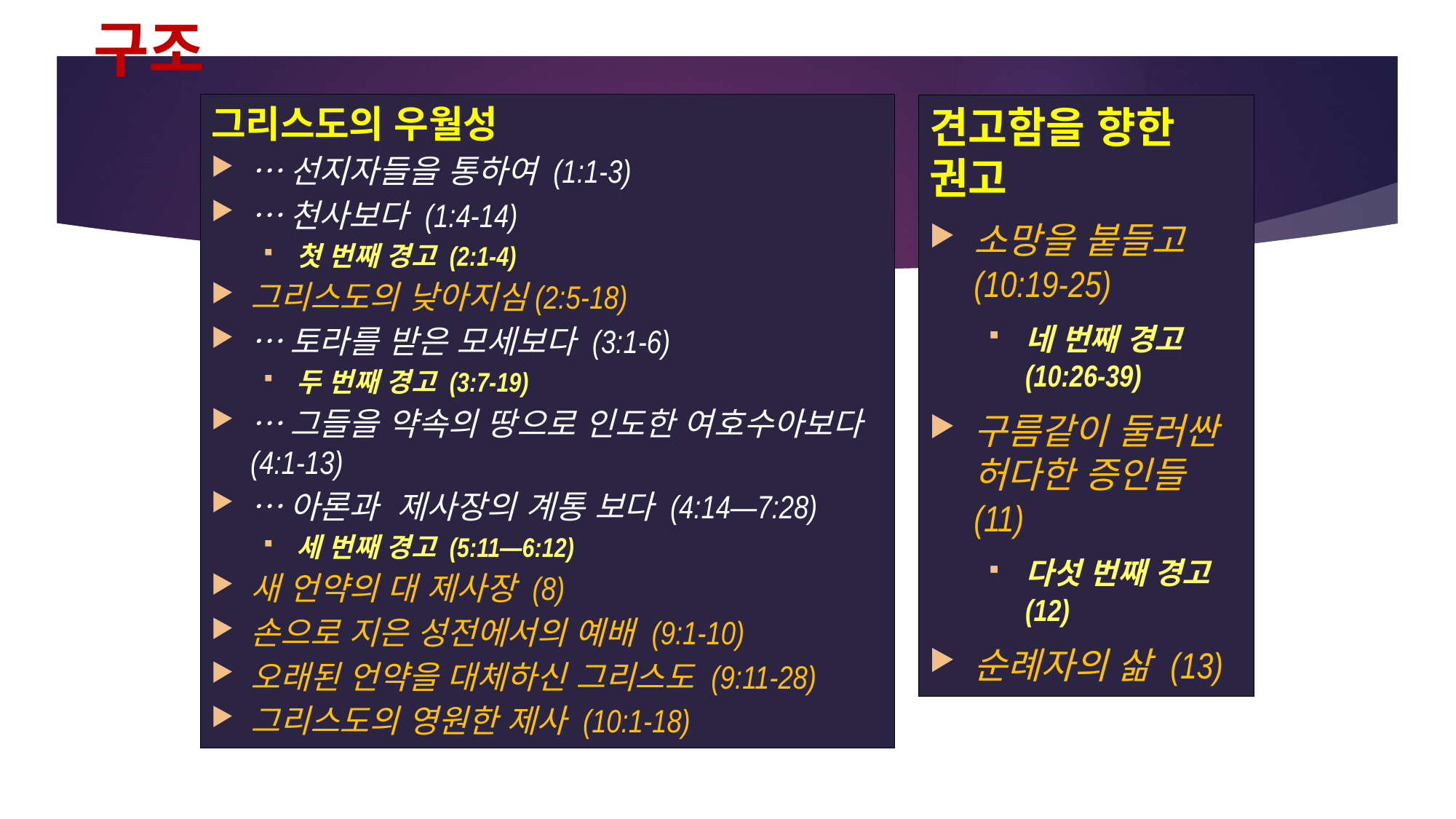

# 구조
solemn warning
그리스도의 우월성
…선지자들을 통하여 (1:1-3)
…천사보다 (1:4-14)
첫 번째 경고 (2:1-4)
그리스도의 낮아지심(2:5-18)
…토라를 받은 모세보다 (3:1-6)
두 번째 경고 (3:7-19)
…그들을 약속의 땅으로 인도한 여호수아보다 (4:1-13)
…아론과  제사장의 계통 보다 (4:14—7:28)
세 번째 경고 (5:11—6:12)
새 언약의 대 제사장 (8)
손으로 지은 성전에서의 예배 (9:1-10)
오래된 언약을 대체하신 그리스도 (9:11-28)
그리스도의 영원한 제사 (10:1-18)
견고함을 향한 권고
소망을 붙들고 (10:19-25)
네 번째 경고 (10:26-39)
구름같이 둘러싼 허다한 증인들 (11)
다섯 번째 경고 (12)
순례자의 삶 (13)